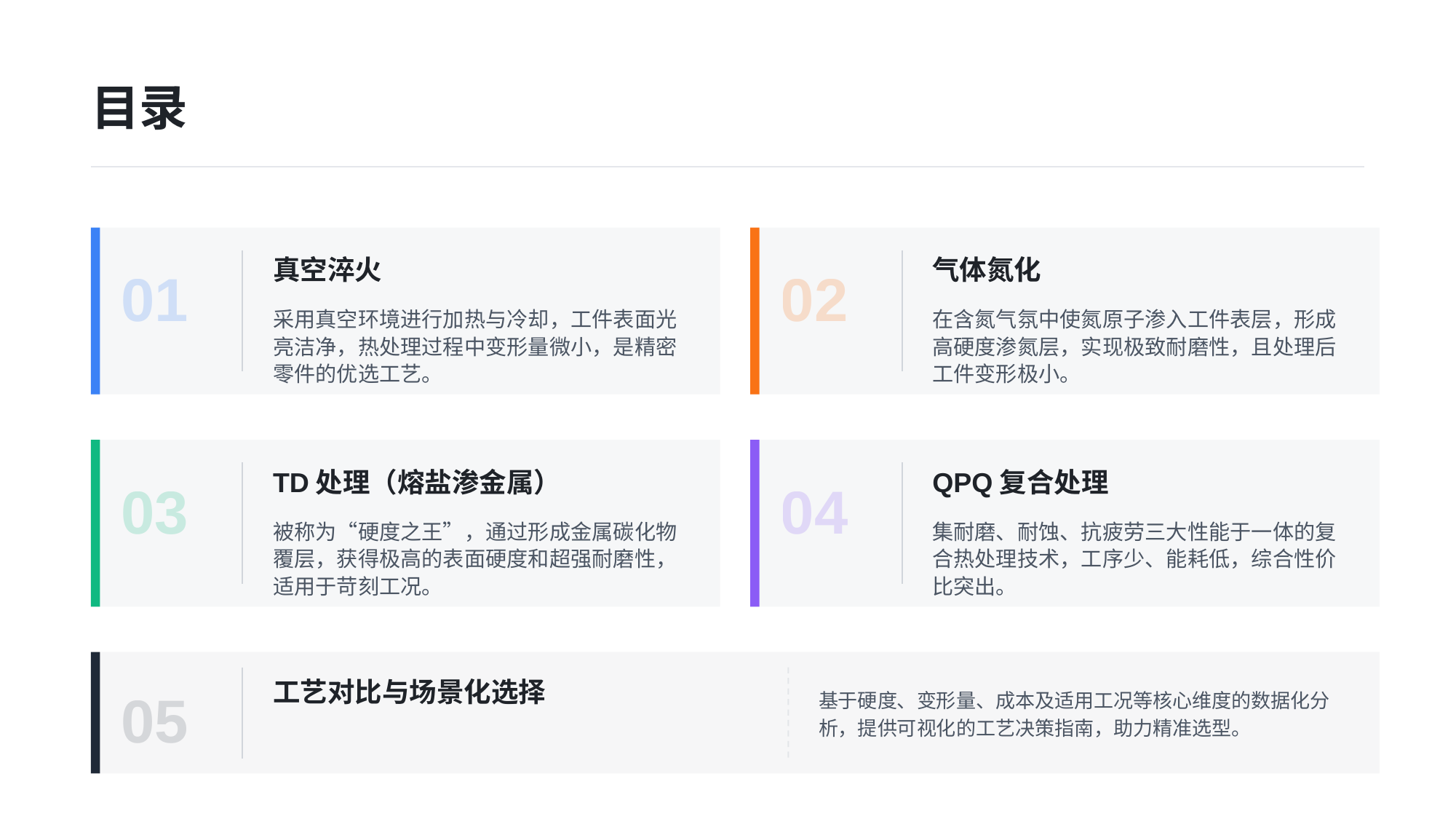

目录

01
真空淬火
02
气体氮化
采用真空环境进行加热与冷却，工件表面光亮洁净，热处理过程中变形量微小，是精密零件的优选工艺。
在含氮气氛中使氮原子渗入工件表层，形成高硬度渗氮层，实现极致耐磨性，且处理后工件变形极小。

03
TD处理（熔盐渗金属）
04
QPQ复合处理
被称为“硬度之王”，通过形成金属碳化物覆层，获得极高的表面硬度和超强耐磨性，适用于苛刻工况。
集耐磨、耐蚀、抗疲劳三大性能于一体的复合热处理技术，工序少、能耗低，综合性价比突出。

05
工艺对比与场景化选择
基于硬度、变形量、成本及适用工况等核心维度的数据化分析，提供可视化的工艺决策指南，助力精准选型。